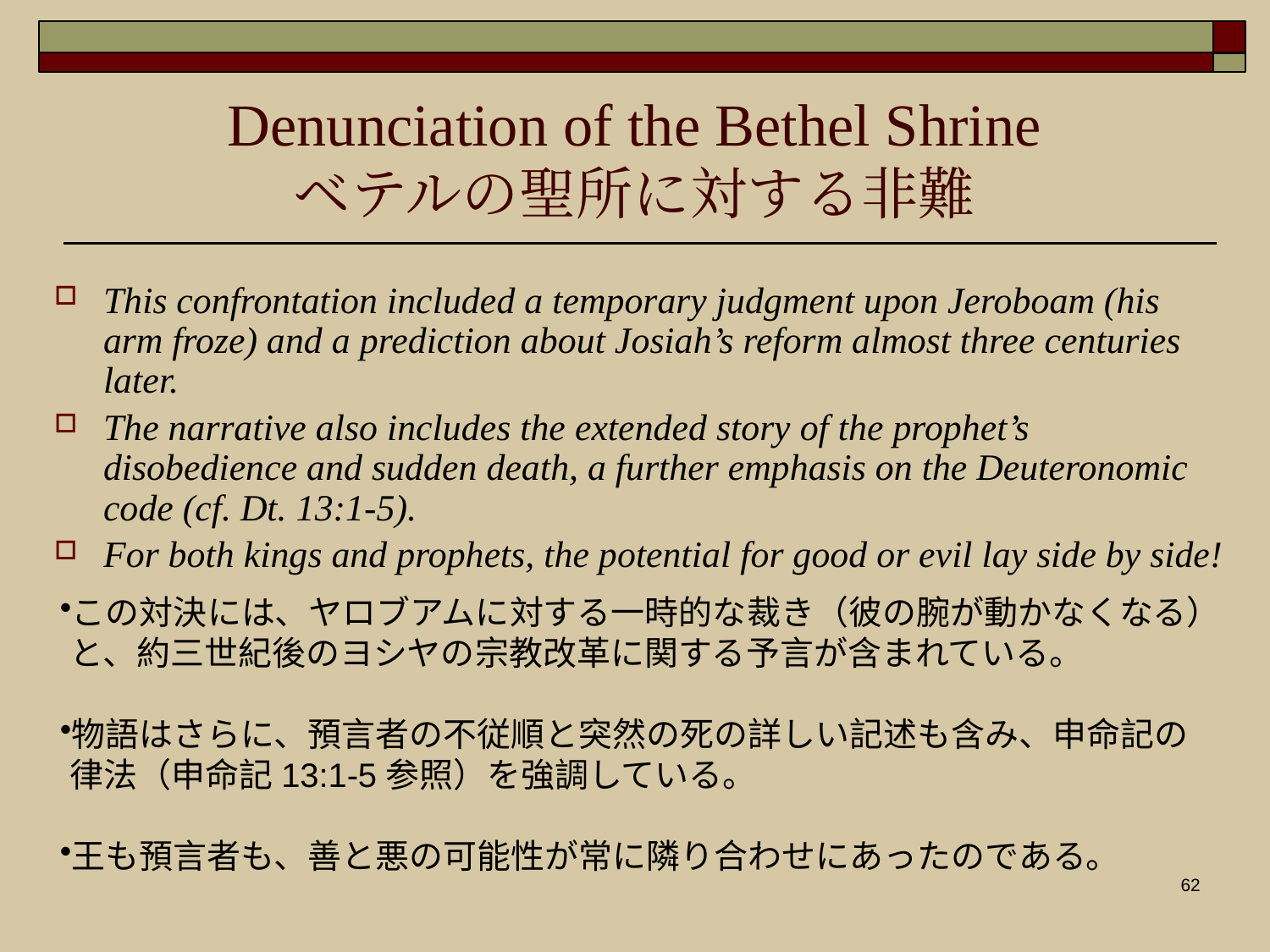

Denunciation of the Bethel Shrine
ベテルの聖所に対する非難

This confrontation included a temporary judgment upon Jeroboam (his arm froze) and a prediction about Josiah’s reform almost three centuries later.
The narrative also includes the extended story of the prophet’s disobedience and sudden death, a further emphasis on the Deuteronomic code (cf. Dt. 13:1-5).
For both kings and prophets, the potential for good or evil lay side by side!

この対決には、ヤロブアムに対する一時的な裁き（彼の腕が動かなくなる）と、約三世紀後のヨシヤの宗教改革に関する予言が含まれている。

物語はさらに、預言者の不従順と突然の死の詳しい記述も含み、申命記の　律法（申命記13:1-5参照）を強調している。

王も預言者も、善と悪の可能性が常に隣り合わせにあったのである。
62